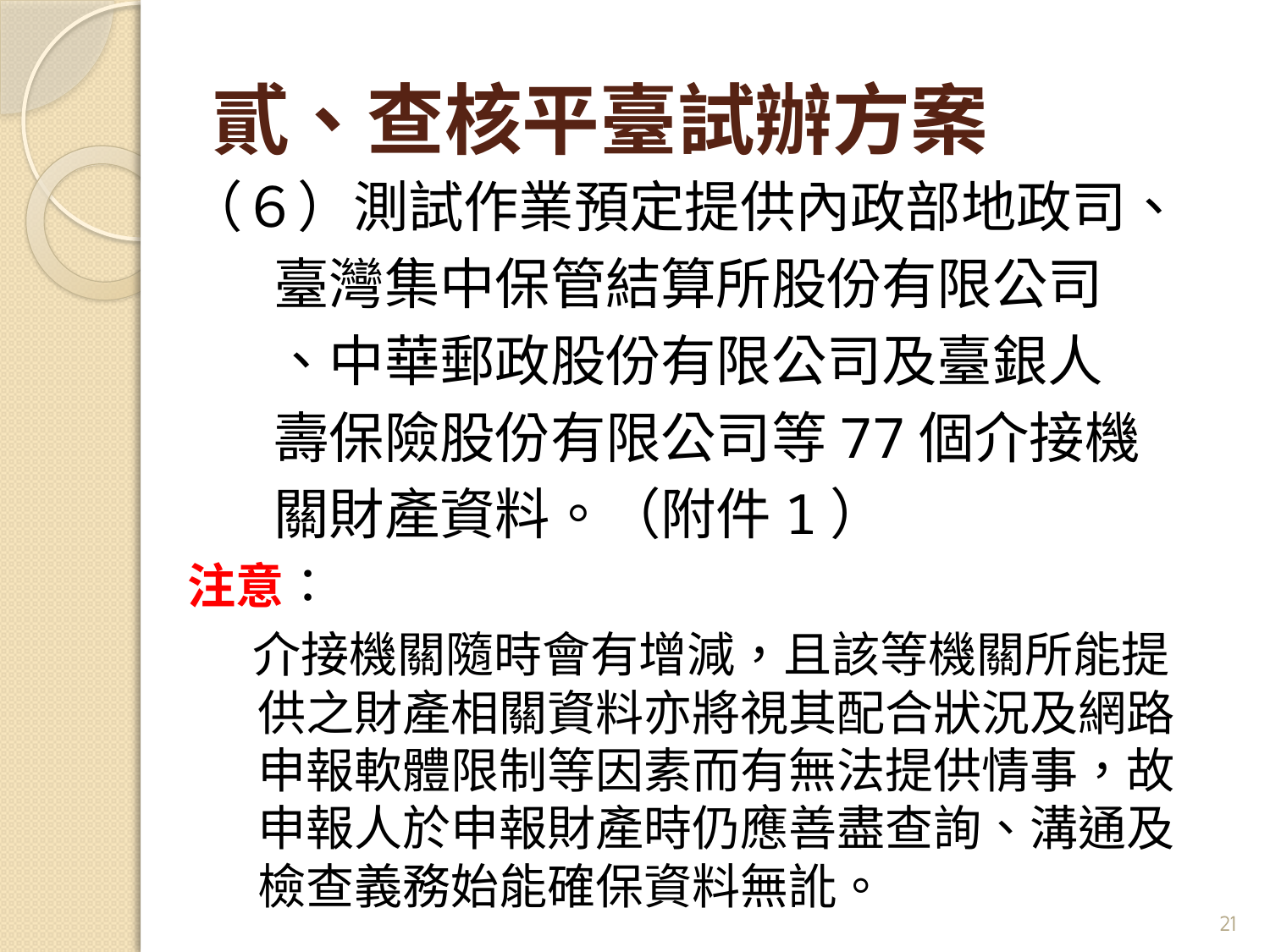

# 貳、查核平臺試辦方案
（６）測試作業預定提供內政部地政司、
      臺灣集中保管結算所股份有限公司
      、中華郵政股份有限公司及臺銀人
      壽保險股份有限公司等77個介接機
      關財產資料。（附件1）
注意：
     介接機關隨時會有增減，且該等機關所能提供之財產相關資料亦將視其配合狀況及網路申報軟體限制等因素而有無法提供情事，故申報人於申報財產時仍應善盡查詢、溝通及檢查義務始能確保資料無訛。

21